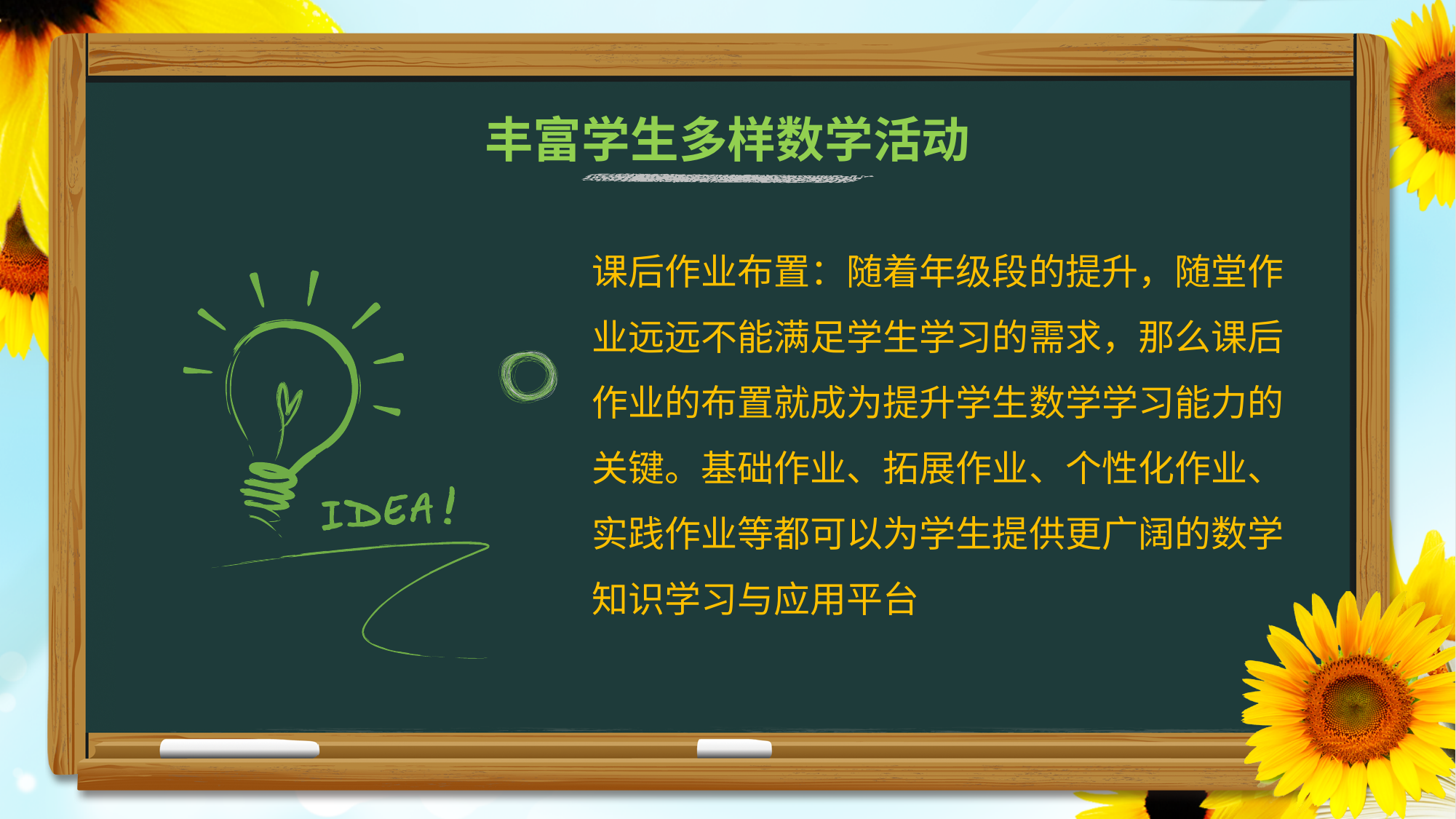

丰富学生多样数学活动

课后作业布置：随着年级段的提升，随堂作业远远不能满足学生学习的需求，那么课后作业的布置就成为提升学生数学学习能力的关键。基础作业、拓展作业、个性化作业、实践作业等都可以为学生提供更广阔的数学知识学习与应用平台